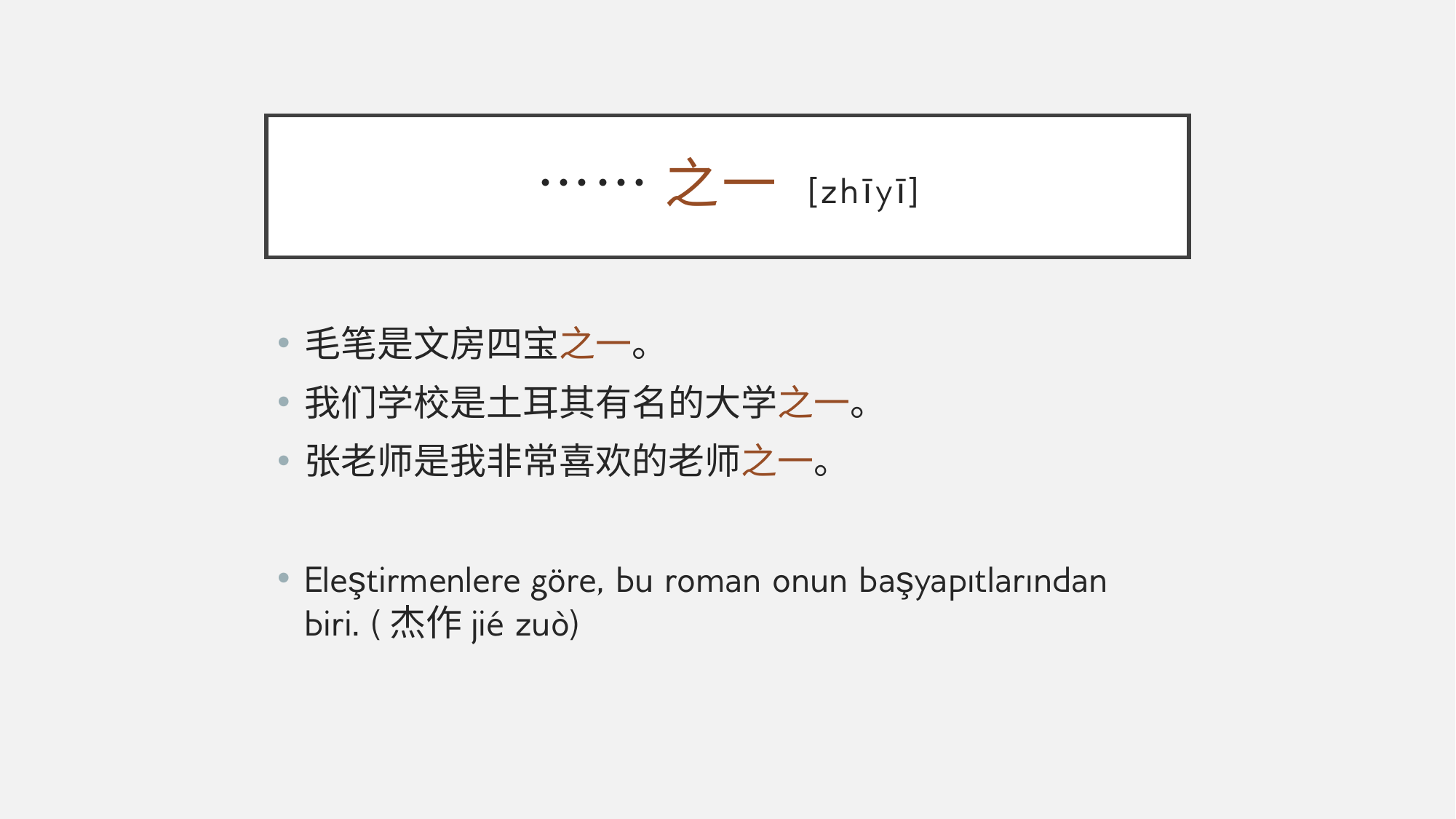

# ……之一 [zhīyī]
毛笔是文房四宝之一。
我们学校是土耳其有名的大学之一。
张老师是我非常喜欢的老师之一。

Eleştirmenlere göre, bu roman onun başyapıtlarından biri. (杰作jié zuò)